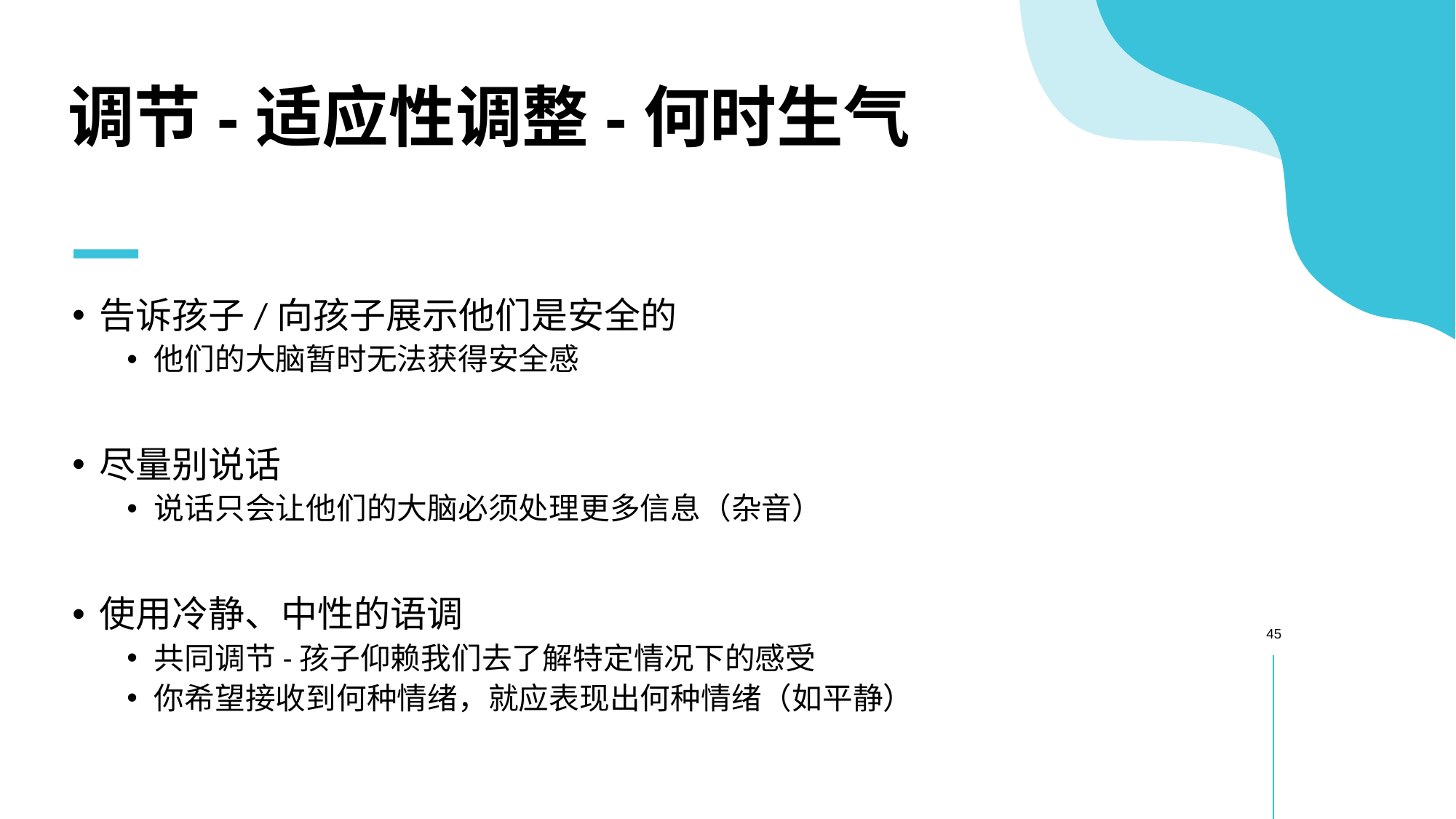

# 调节-适应性调整-何时生气

告诉孩子/向孩子展示他们是安全的
他们的大脑暂时无法获得安全感

尽量别说话
说话只会让他们的大脑必须处理更多信息（杂音）

使用冷静、中性的语调
共同调节-孩子仰赖我们去了解特定情况下的感受
你希望接收到何种情绪，就应表现出何种情绪（如平静）

45